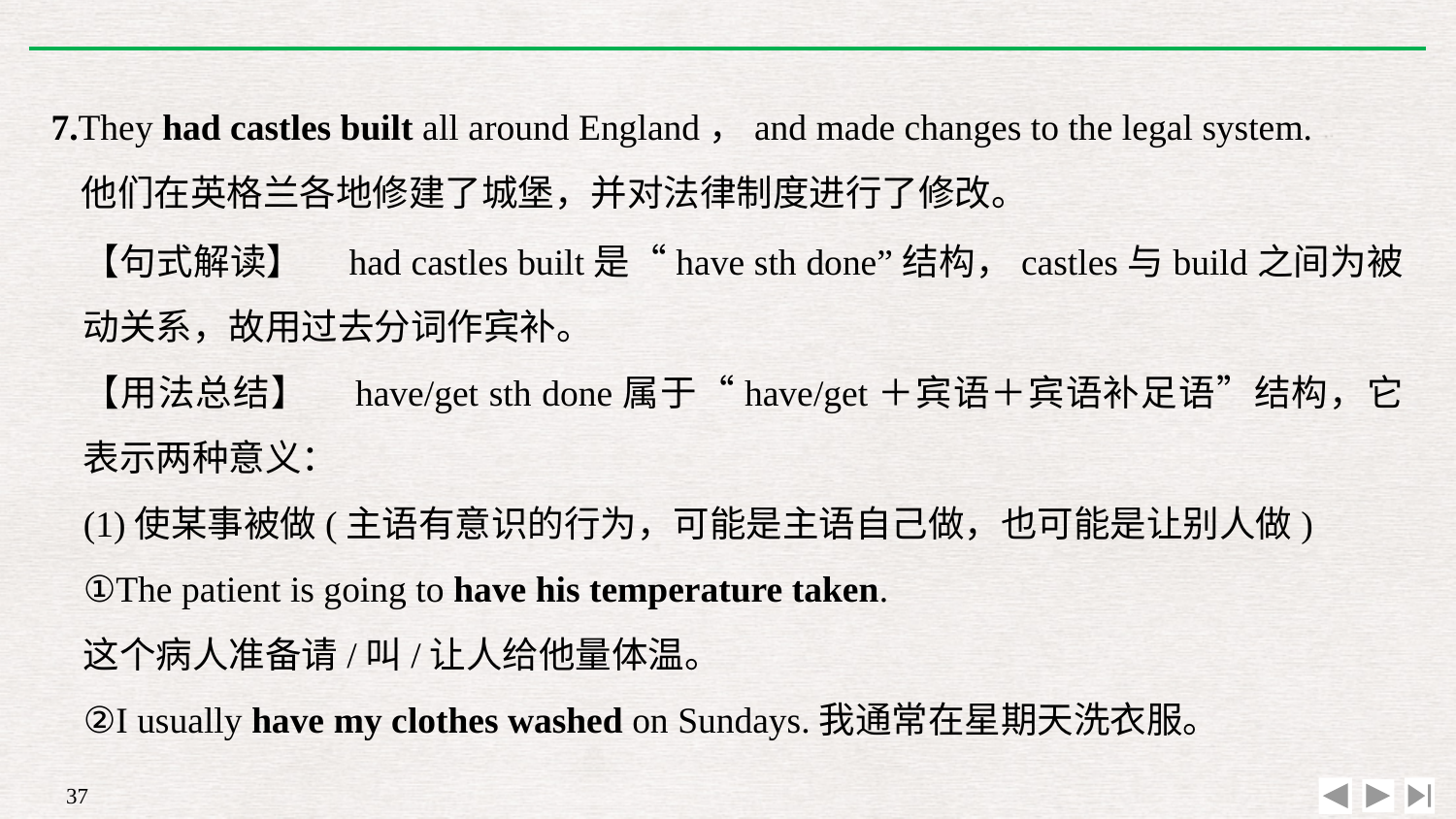

7.They had castles built all around England，and made changes to the legal system.
	他们在英格兰各地修建了城堡，并对法律制度进行了修改。
【句式解读】　had castles built是“have sth done”结构，castles与build之间为被动关系，故用过去分词作宾补。
【用法总结】　have/get sth done属于“have/get＋宾语＋宾语补足语”结构，它表示两种意义：
(1)使某事被做(主语有意识的行为，可能是主语自己做，也可能是让别人做)
①The patient is going to have his temperature taken.
这个病人准备请/叫/让人给他量体温。
②I usually have my clothes washed on Sundays.我通常在星期天洗衣服。